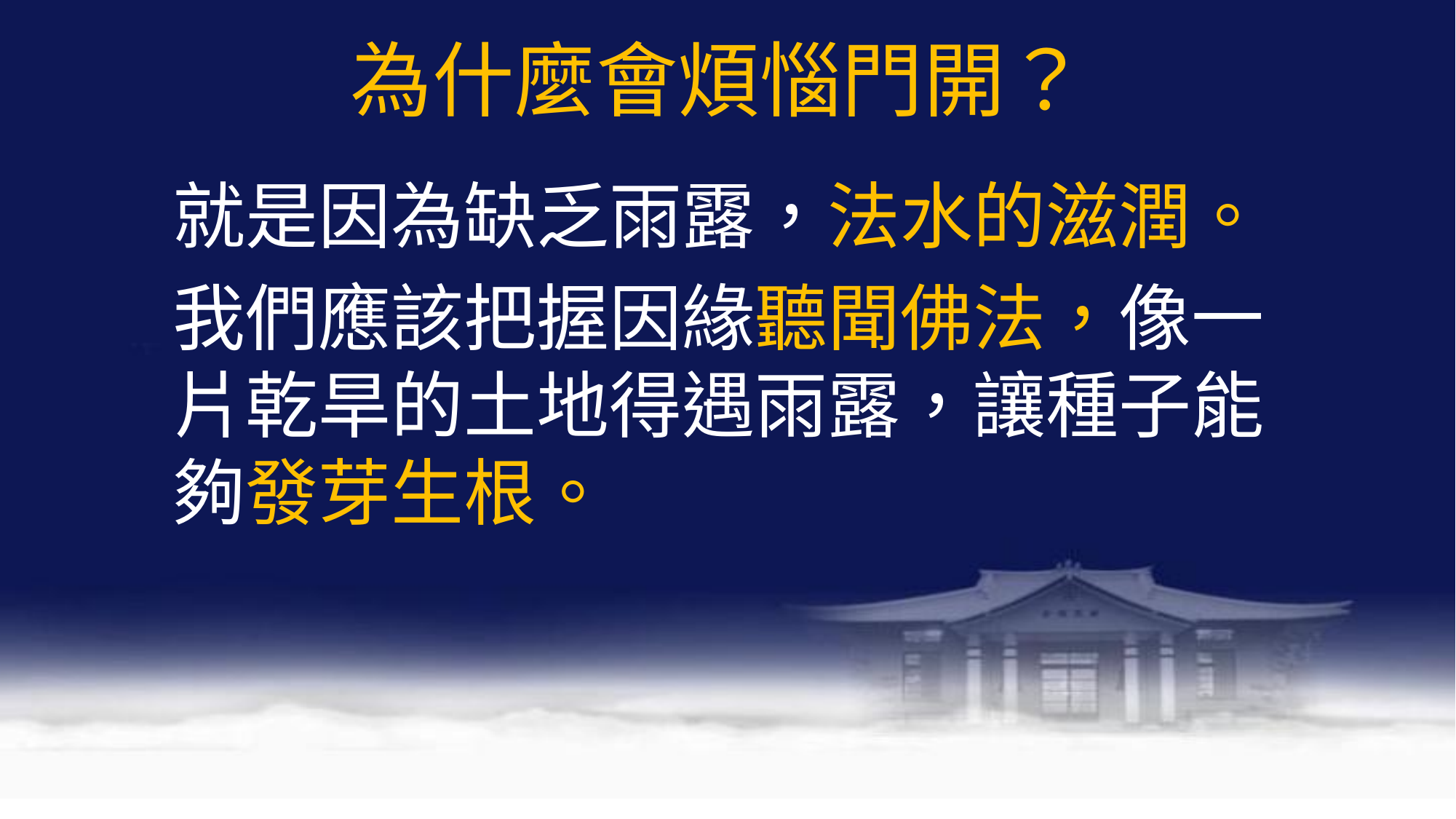

# 為什麼會煩惱門開？
就是因為缺乏雨露，法水的滋潤。
我們應該把握因緣聽聞佛法，像一片乾旱的土地得遇雨露，讓種子能夠發芽生根。